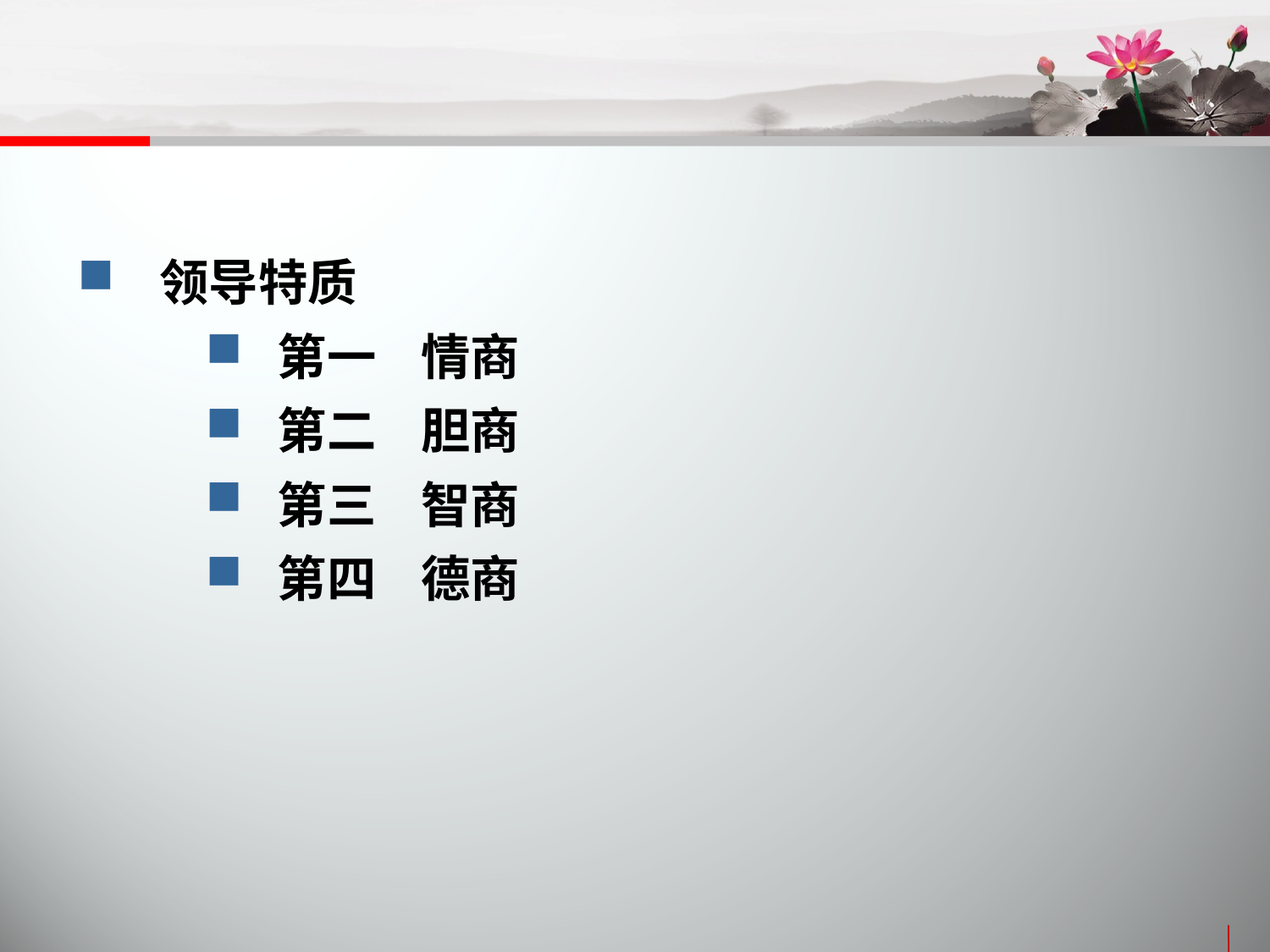

领导特质
  第一    情商
  第二    胆商
  第三    智商
  第四    德商